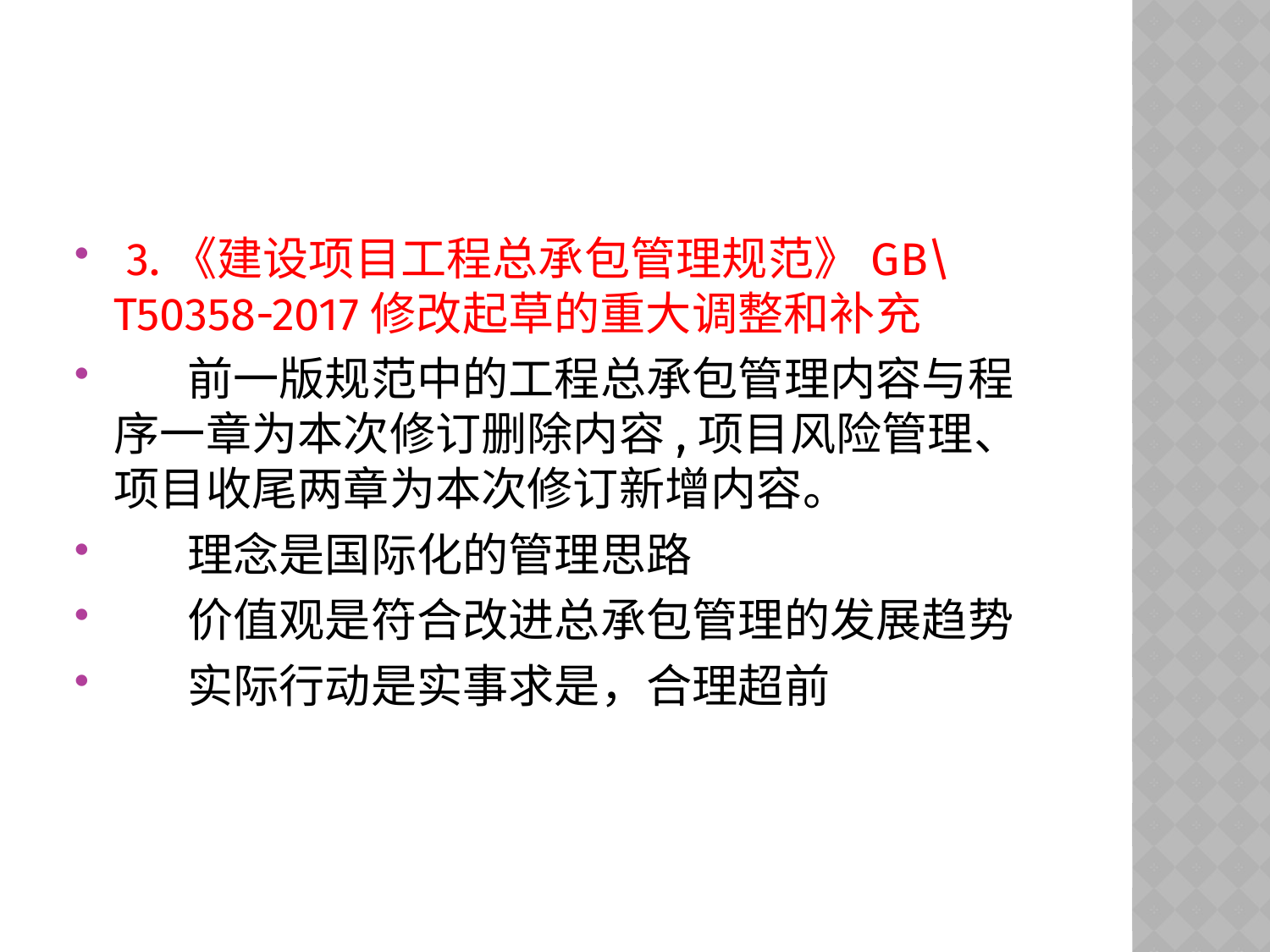

#
 3.《建设项目工程总承包管理规范》GB\T50358-2017修改起草的重大调整和补充
      前一版规范中的工程总承包管理内容与程序一章为本次修订删除内容,项目风险管理、项目收尾两章为本次修订新增内容。
      理念是国际化的管理思路
      价值观是符合改进总承包管理的发展趋势
      实际行动是实事求是，合理超前